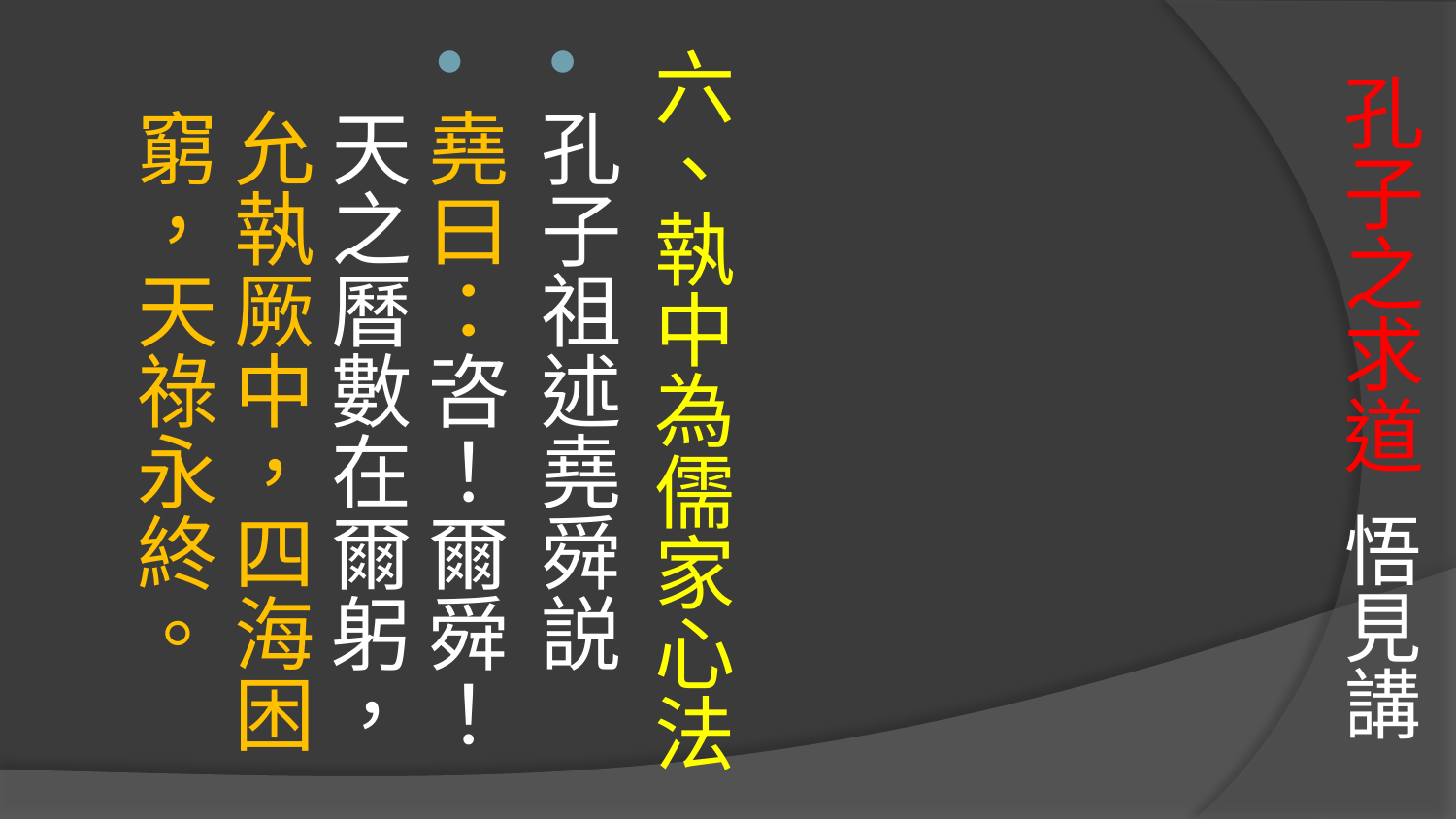

# 孔子之求道  悟見講
六、執中為儒家心法
孔子祖述堯舜説
堯曰：咨！爾舜！天之曆數在爾躬，允執厥中，四海困窮，天祿永終。